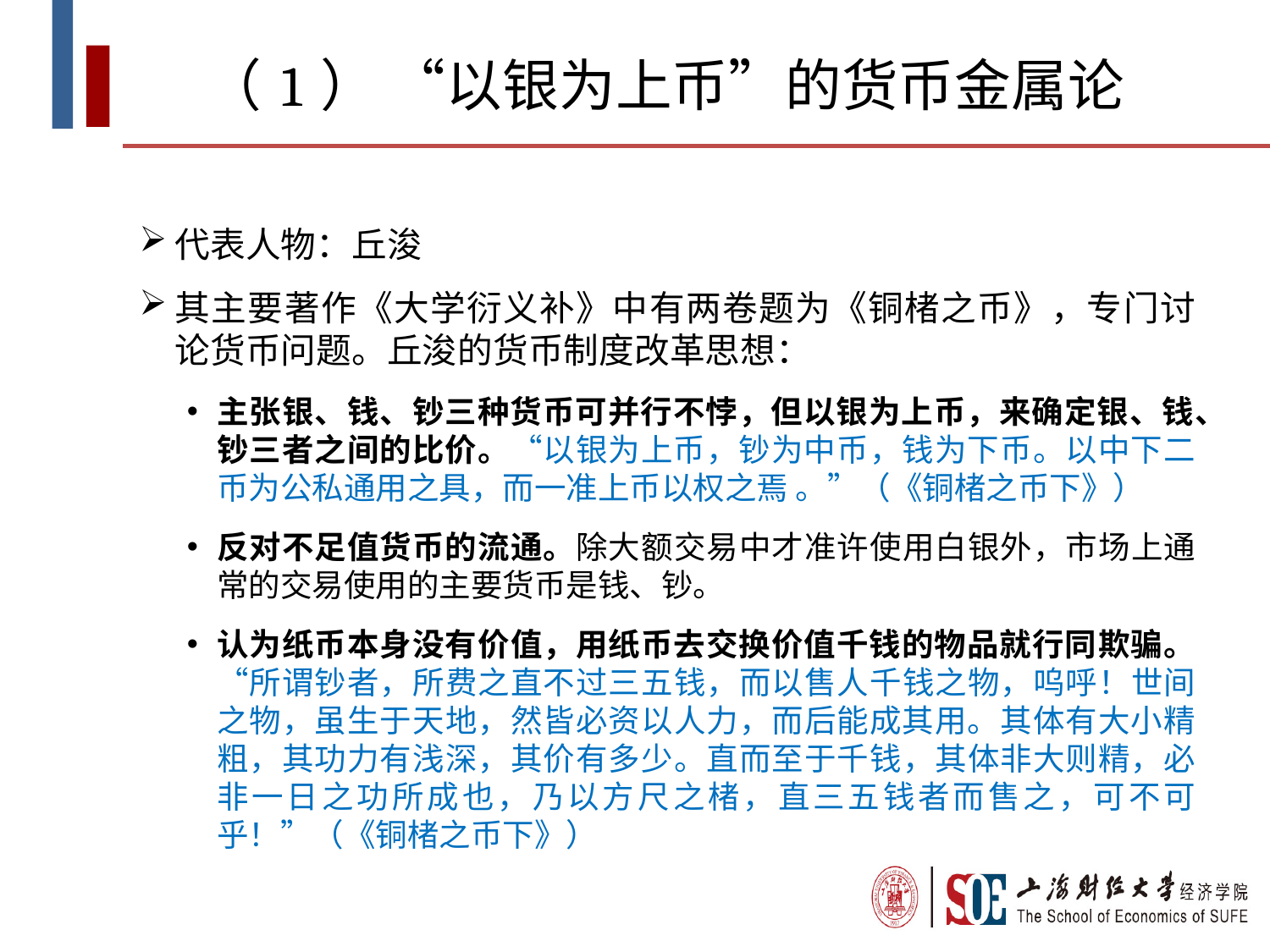

# （1） “以银为上币”的货币金属论
代表人物：丘浚
其主要著作《大学衍义补》中有两卷题为《铜楮之币》，专门讨论货币问题。丘浚的货币制度改革思想：
主张银、钱、钞三种货币可并行不悖，但以银为上币，来确定银、钱、钞三者之间的比价。“以银为上币，钞为中币，钱为下币。以中下二币为公私通用之具，而一准上币以权之焉 。”（《铜楮之币下》）
反对不足值货币的流通。除大额交易中才准许使用白银外，市场上通常的交易使用的主要货币是钱、钞。
认为纸币本身没有价值，用纸币去交换价值千钱的物品就行同欺骗。“所谓钞者，所费之直不过三五钱，而以售人千钱之物，呜呼！世间之物，虽生于天地，然皆必资以人力，而后能成其用。其体有大小精粗，其功力有浅深，其价有多少。直而至于千钱，其体非大则精，必非一日之功所成也，乃以方尺之楮，直三五钱者而售之，可不可乎！”（《铜楮之币下》）